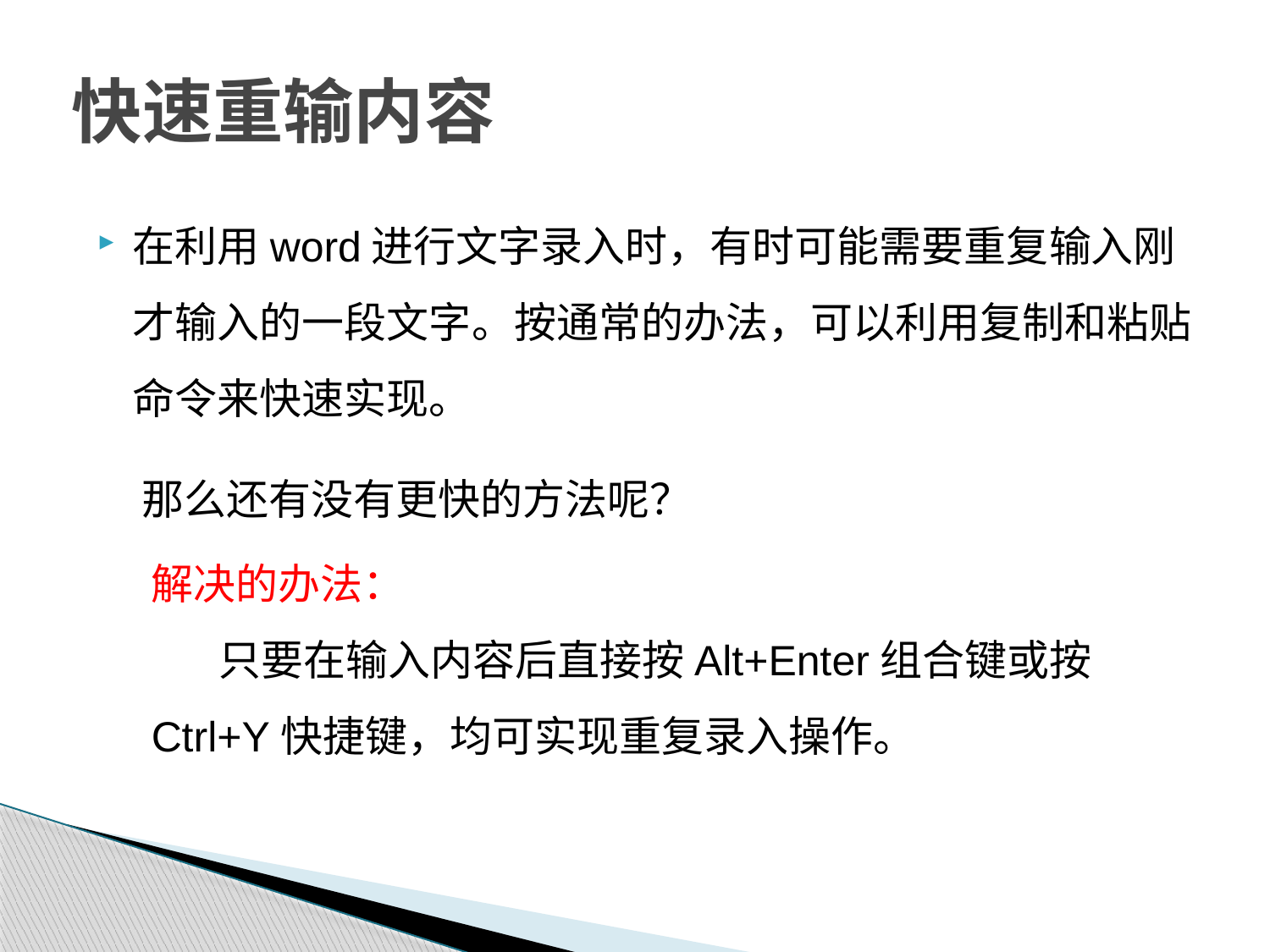

# 快速重输内容
在利用word进行文字录入时，有时可能需要重复输入刚才输入的一段文字。按通常的办法，可以利用复制和粘贴命令来快速实现。
那么还有没有更快的方法呢？
解决的办法：
      只要在输入内容后直接按Alt+Enter组合键或按Ctrl+Y快捷键，均可实现重复录入操作。